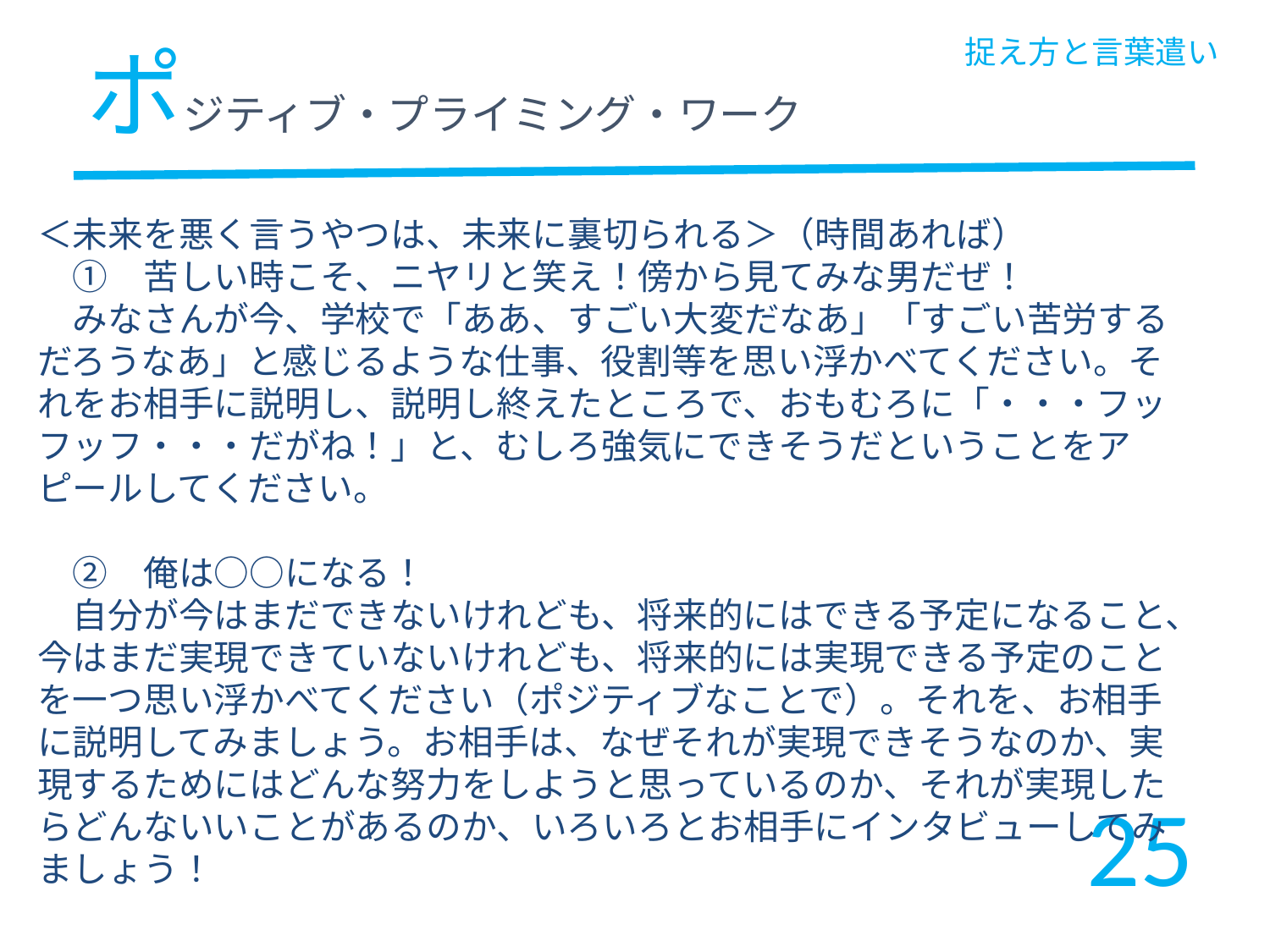

捉え方と言葉遣い
# ポジティブ・プライミング・ワーク
＜未来を悪く言うやつは、未来に裏切られる＞（時間あれば）
　①　苦しい時こそ、ニヤリと笑え！傍から見てみな男だぜ！
　みなさんが今、学校で「ああ、すごい大変だなあ」「すごい苦労するだろうなあ」と感じるような仕事、役割等を思い浮かべてください。それをお相手に説明し、説明し終えたところで、おもむろに「・・・フッフッフ・・・だがね！」と、むしろ強気にできそうだということをアピールしてください。

　②　俺は○○になる！
　自分が今はまだできないけれども、将来的にはできる予定になること、今はまだ実現できていないけれども、将来的には実現できる予定のことを一つ思い浮かべてください（ポジティブなことで）。それを、お相手に説明してみましょう。お相手は、なぜそれが実現できそうなのか、実現するためにはどんな努力をしようと思っているのか、それが実現したらどんないいことがあるのか、いろいろとお相手にインタビューしてみましょう！
25